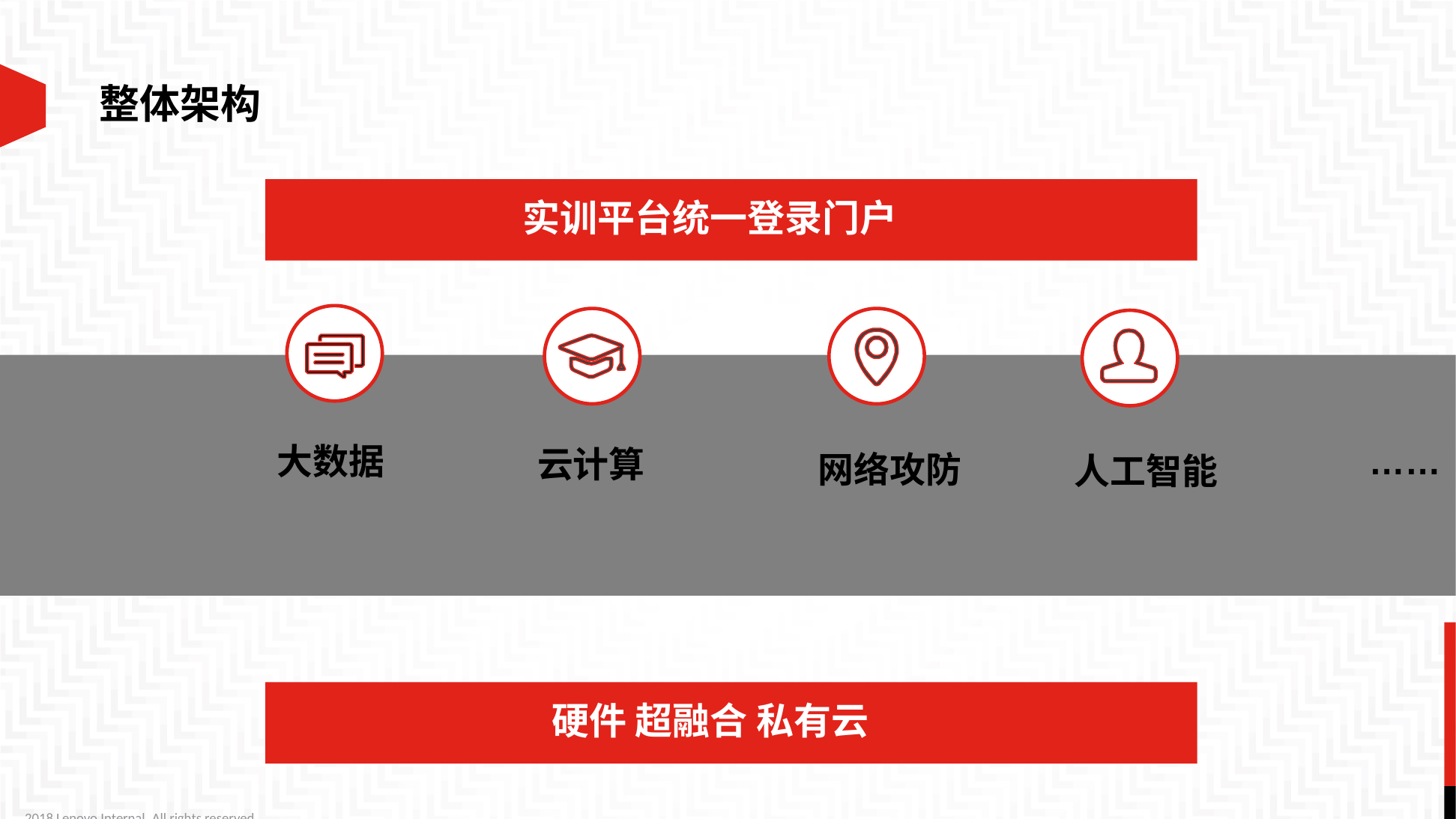

整体架构

     实训平台统一登录门户

大数据
……
云计算
网络攻防
人工智能

硬件 超融合 私有云